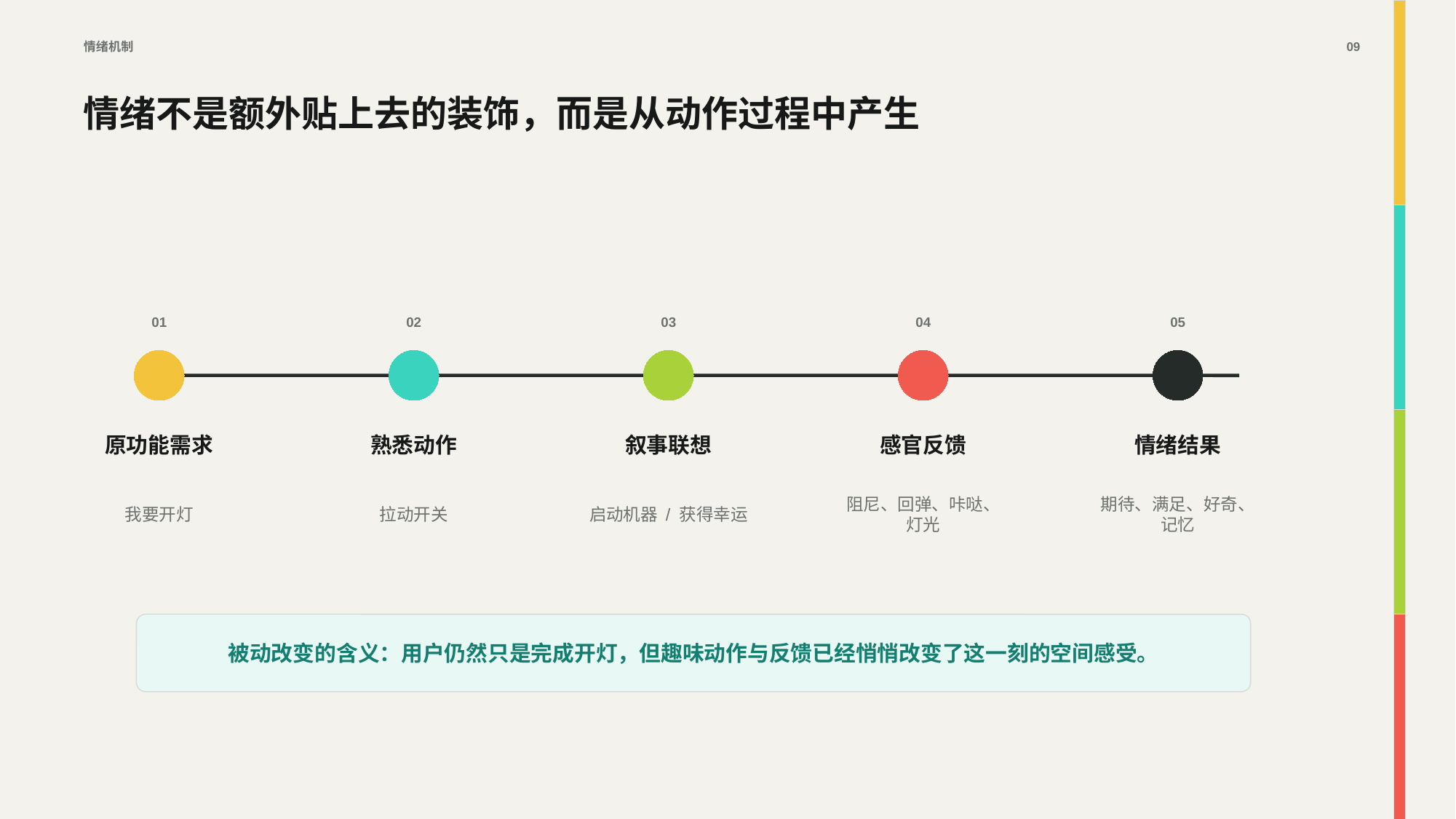

情绪机制
09
情绪不是额外贴上去的装饰，而是从动作过程中产生

01
02
03
04
05

原功能需求
熟悉动作
叙事联想
感官反馈
情绪结果
我要开灯
拉动开关
启动机器 / 获得幸运
阻尼、回弹、咔哒、灯光
期待、满足、好奇、记忆

被动改变的含义：用户仍然只是完成开灯，但趣味动作与反馈已经悄悄改变了这一刻的空间感受。